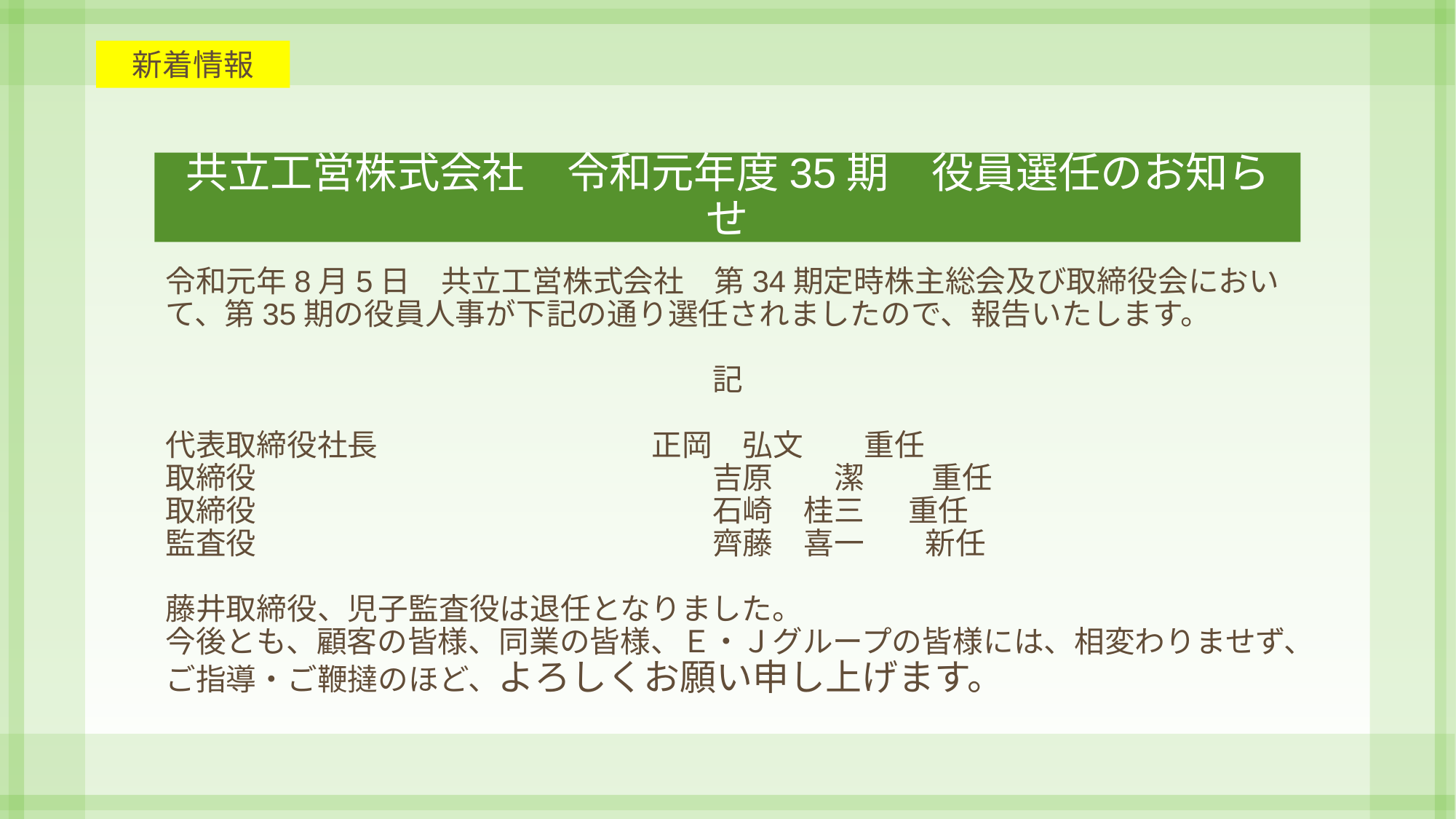

新着情報
# 共立工営株式会社　令和元年度35期　役員選任のお知らせ
令和元年8月5日　共立工営株式会社　第34期定時株主総会及び取締役会において、第35期の役員人事が下記の通り選任されましたので、報告いたします。

記

代表取締役社長　　　　　　　　　正岡　弘文　　重任
取締役　　　　　　　　　　　　　　　吉原　　潔　　 重任
取締役　　　　　　　　　　　　　　　石崎　桂三  　重任
監査役　　　　　　　　　　　　　　　齊藤　喜一　　新任

藤井取締役、児子監査役は退任となりました。
今後とも、顧客の皆様、同業の皆様、Ｅ・Ｊグループの皆様には、相変わりませず、ご指導・ご鞭撻のほど、よろしくお願い申し上げます。